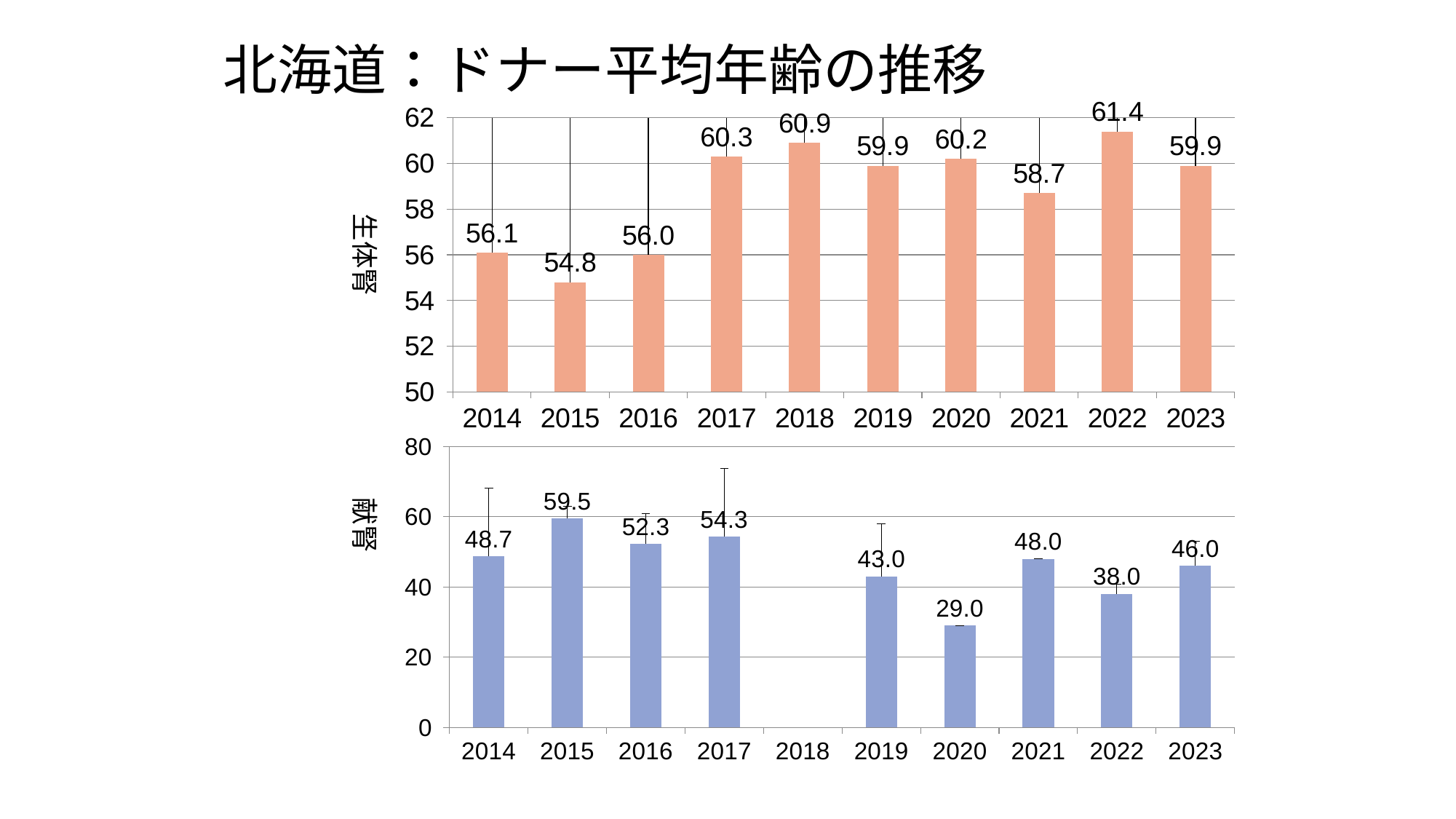

# 北海道：ドナー平均年齢の推移

### Chart

| Category |  |
|---|---|
| 2014 | 56.1 |
| 2015 | 54.8 |
| 2016 | 56.0 |
| 2017 | 60.3 |
| 2018 | 60.9 |
| 2019 | 59.9 |
| 2020 | 60.2 |
| 2021 | 58.7 |
| 2022 | 61.4 |
| 2023 | 59.9 |
生体腎

### Chart

| Category | cadaver |
|---|---|
| 2014 | 48.7 |
| 2015 | 59.5 |
| 2016 | 52.3 |
| 2017 | 54.3 |
| 2018 | None |
| 2019 | 43.0 |
| 2020 | 29.0 |
| 2021 | 48.0 |
| 2022 | 38.0 |
| 2023 | 46.0 |
献腎